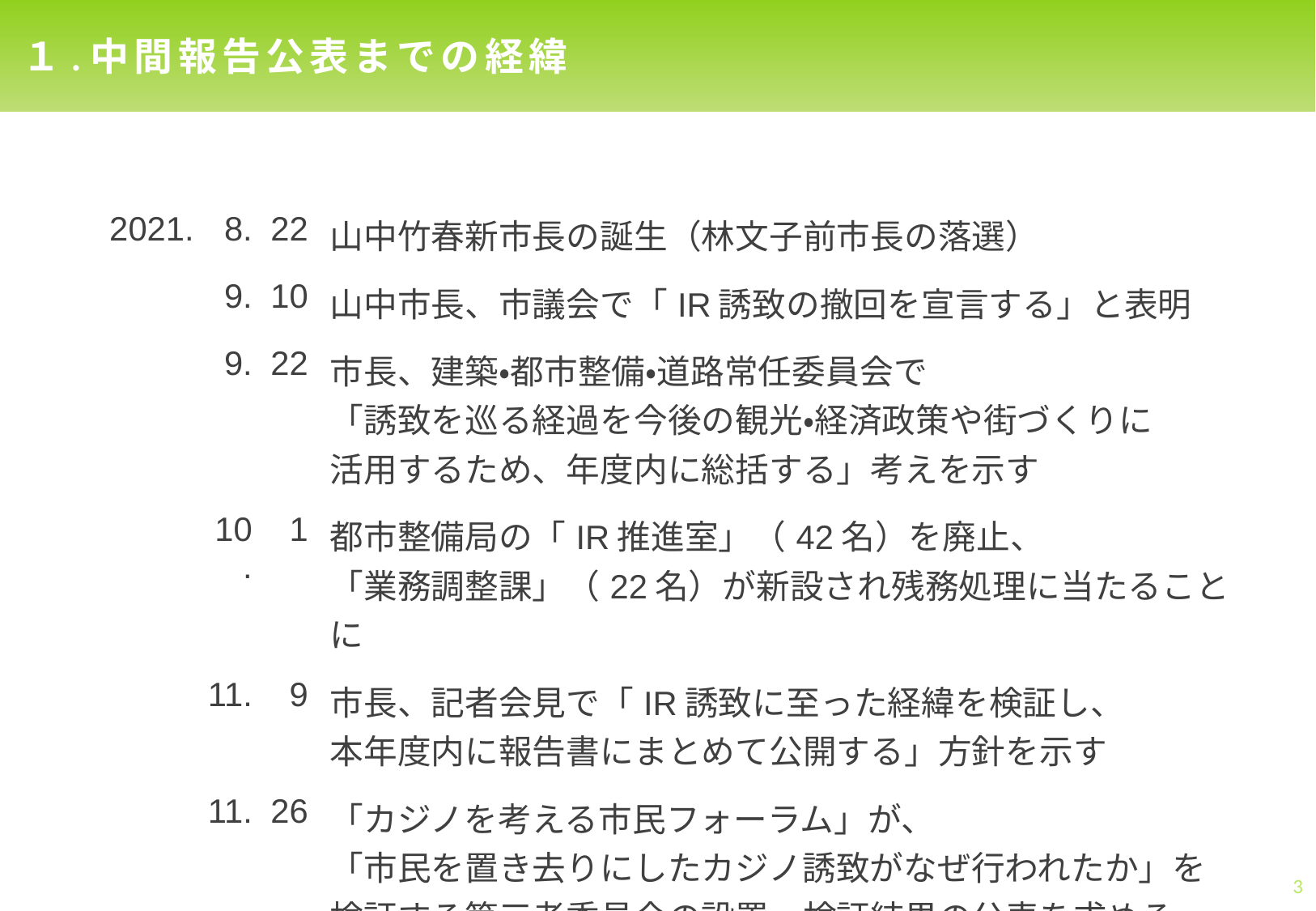

１.中間報告公表までの経緯
| 2021. | 8. | 22 | 山中竹春新市長の誕生（林文子前市長の落選） |
| --- | --- | --- | --- |
|  | 9. | 10 | 山中市長、市議会で「IR誘致の撤回を宣言する」と表明 |
|  | 9. | 22 | 市長、建築・都市整備・道路常任委員会で 「誘致を巡る経過を今後の観光・経済政策や街づくりに 活用するため、年度内に総括する」考えを示す |
|  | 10. | 1 | 都市整備局の「IR推進室」（42名）を廃止、 「業務調整課」（22名）が新設され残務処理に当たることに |
|  | 11. | 9 | 市長、記者会見で「IR誘致に至った経緯を検証し、 本年度内に報告書にまとめて公開する」方針を示す |
|  | 11. | 26 | 「カジノを考える市民フォーラム」が、 「市民を置き去りにしたカジノ誘致がなぜ行われたか」を 検証する第三者委員会の設置、検証結果の公表を求める 「要望書」を市に提出 |
3